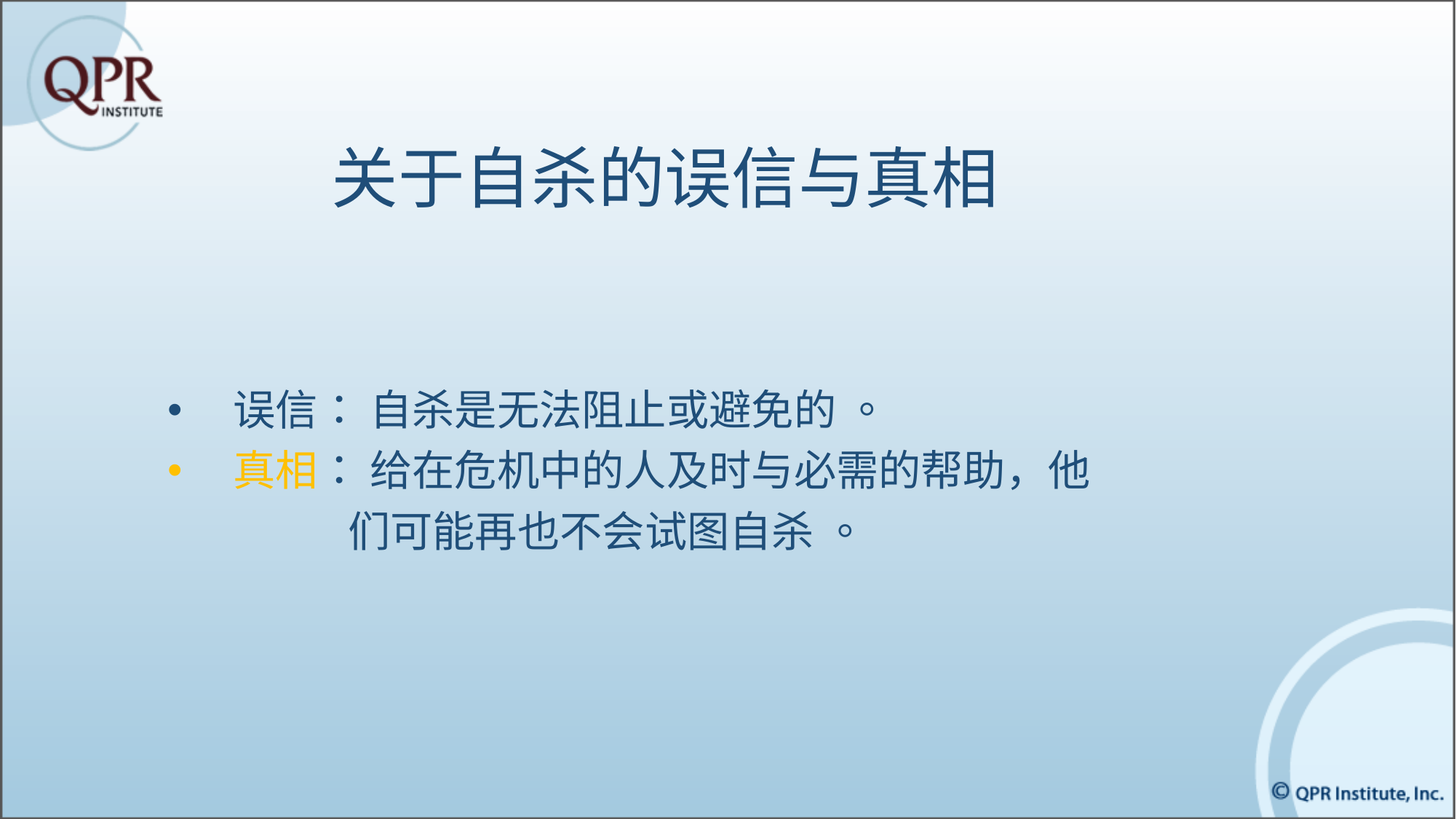

# 关于自杀的误信与真相
误信： 自杀是无法阻止或避免的 。
真相： 给在危机中的人及时与必需的帮助，他
                  们可能再也不会试图自杀 。